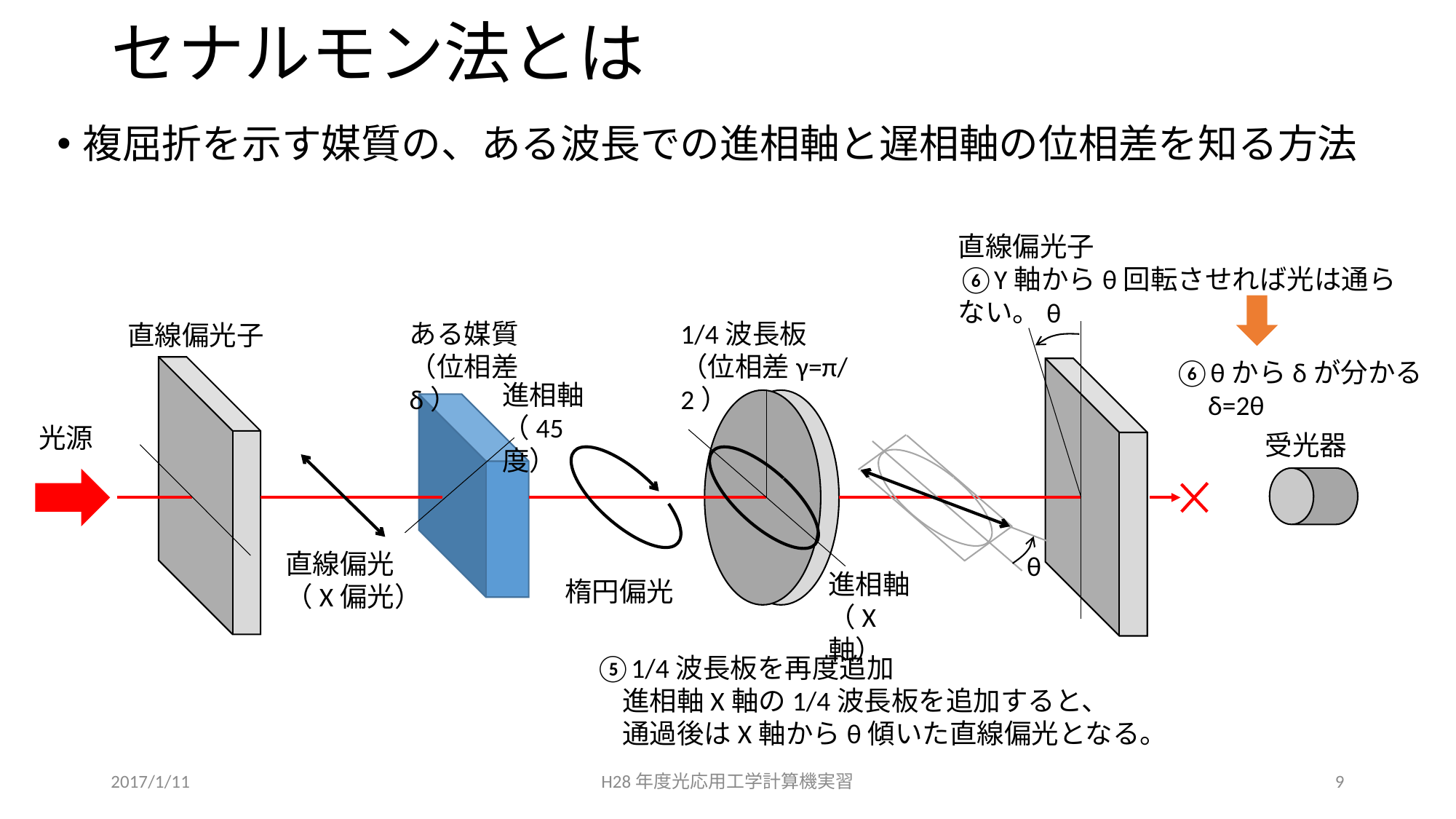

# セナルモン法とは
複屈折を示す媒質の、ある波長での進相軸と遅相軸の位相差を知る方法
直線偏光子
⑥Y軸からθ回転させれば光は通らない。
θ

1/4波長板
（位相差γ=π/2）
ある媒質
（位相差δ）
直線偏光子

⑥θからδが分かる
　δ=2θ

進相軸
（45度）

光源
受光器

直線偏光
（X偏光）
θ
進相軸
（X軸）
楕円偏光
⑤1/4波長板を再度追加
　進相軸X軸の1/4波長板を追加すると、
　通過後はX軸からθ傾いた直線偏光となる。
2017/1/11
H28年度光応用工学計算機実習
9